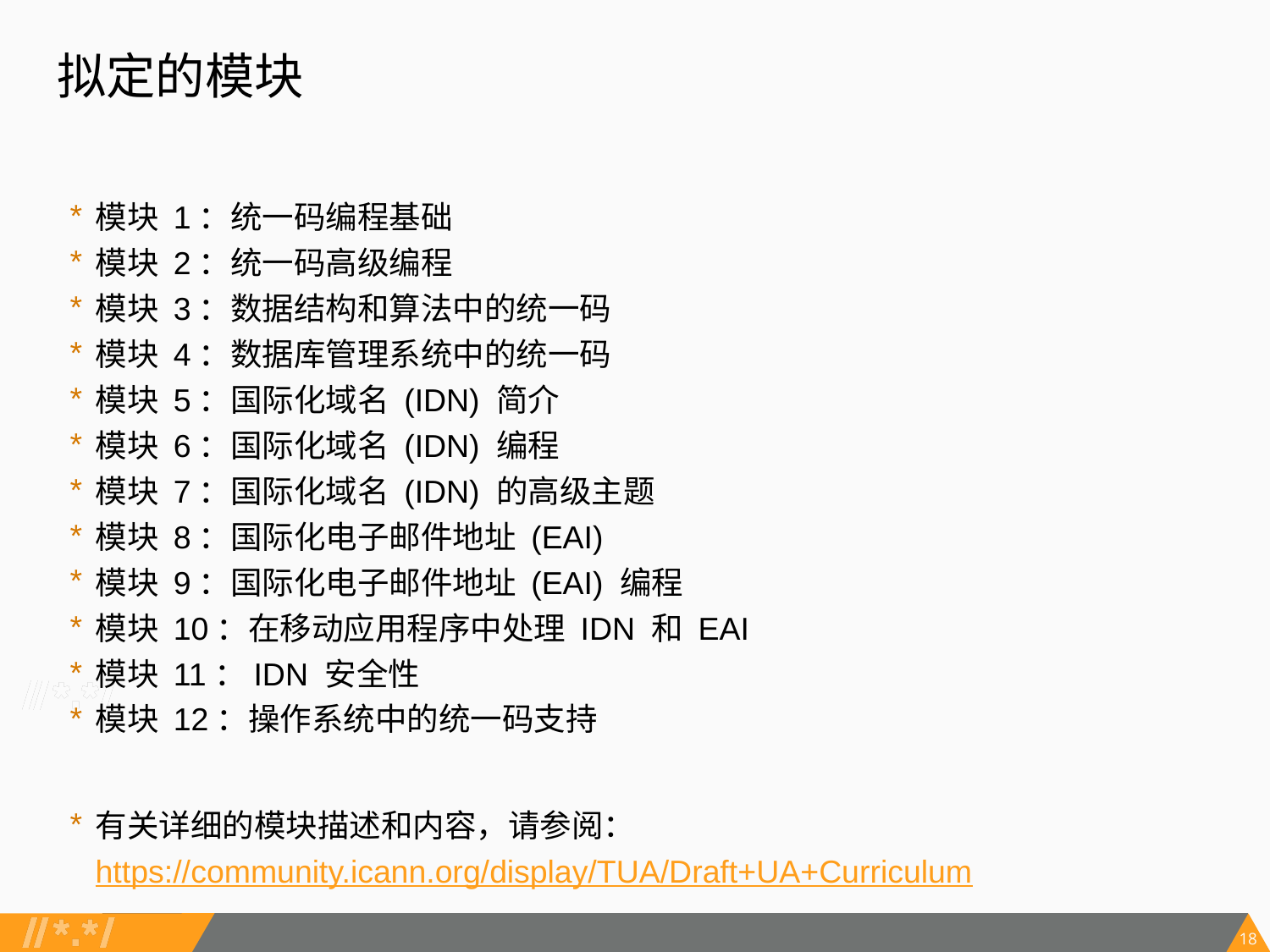

# 拟定的模块
模块 1：统一码编程基础
模块 2：统一码高级编程
模块 3：数据结构和算法中的统一码
模块 4：数据库管理系统中的统一码
模块 5：国际化域名 (IDN) 简介
模块 6：国际化域名 (IDN) 编程
模块 7：国际化域名 (IDN) 的高级主题
模块 8：国际化电子邮件地址 (EAI)
模块 9：国际化电子邮件地址 (EAI) 编程
模块 10：在移动应用程序中处理 IDN 和 EAI
模块 11：IDN 安全性
模块 12：操作系统中的统一码支持

有关详细的模块描述和内容，请参阅：https://community.icann.org/display/TUA/Draft+UA+Curriculum